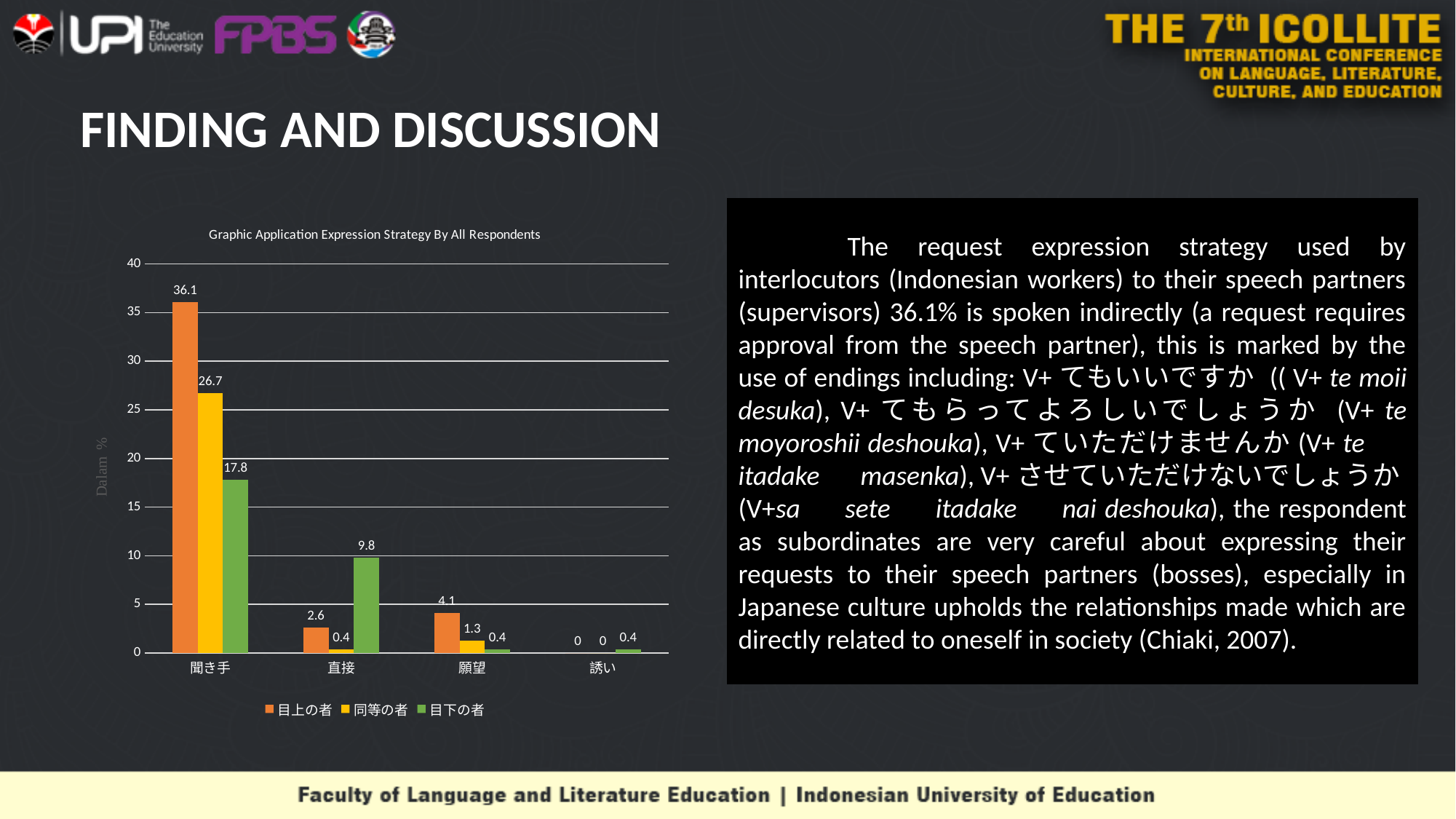

# FINDING AND DISCUSSION
	The request expression strategy used by interlocutors (Indonesian workers) to their speech partners (supervisors) 36.1% is spoken indirectly (a request requires approval from the speech partner), this is marked by the use of endings including: V+てもいいですか (( V+ te moii desuka), V+てもらってよろしいでしょうか (V+ te moyoroshii deshouka), V+ていただけませんか(V+ te　itadake　masenka), V+させていただけないでしょうか(V+sa　sete　itadake　nai deshouka), the respondent as subordinates are very careful about expressing their requests to their speech partners (bosses), especially in Japanese culture upholds the relationships made which are directly related to oneself in society (Chiaki, 2007).

### Chart: Graphic Application Expression Strategy By All Respondents

| Category | 目上の者 | 同等の者 | 目下の者 |
|---|---|---|---|
| 聞き手 | 36.1 | 26.7 | 17.8 |
| 直接 | 2.6 | 0.4 | 9.8 |
| 願望 | 4.1 | 1.3 | 0.4 |
| 誘い | 0.0 | 0.0 | 0.4 |